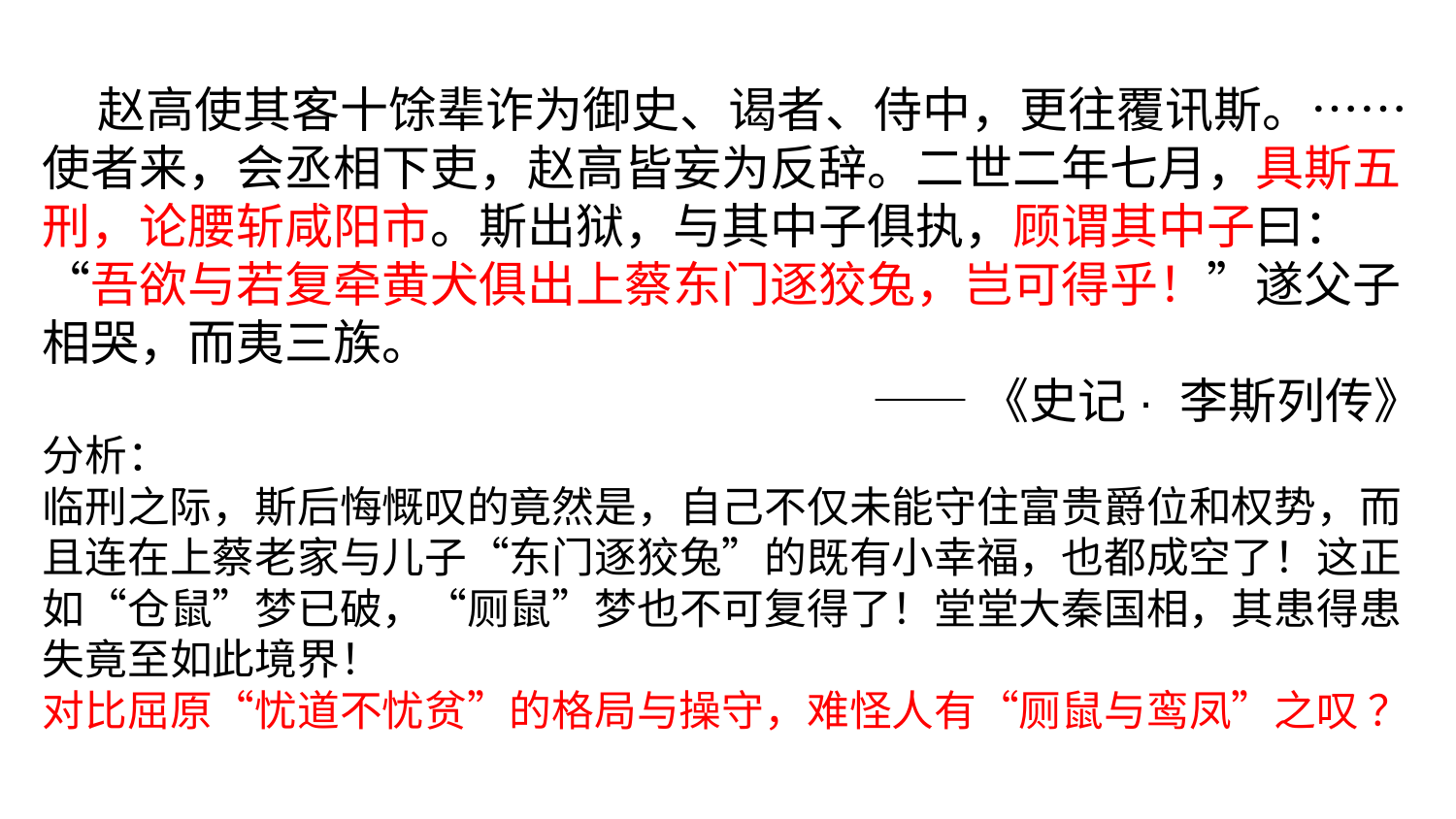

赵高使其客十馀辈诈为御史、谒者、侍中，更往覆讯斯。……使者来，会丞相下吏，赵高皆妄为反辞。二世二年七月，具斯五刑，论腰斩咸阳市。斯出狱，与其中子俱执，顾谓其中子曰：“吾欲与若复牵黄犬俱出上蔡东门逐狡兔，岂可得乎！”遂父子相哭，而夷三族。
——《史记· 李斯列传》
分析：
临刑之际，斯后悔慨叹的竟然是，自己不仅未能守住富贵爵位和权势，而且连在上蔡老家与儿子“东门逐狡兔”的既有小幸福，也都成空了！这正如“仓鼠”梦已破，“厕鼠”梦也不可复得了！堂堂大秦国相，其患得患失竟至如此境界！
对比屈原“忧道不忧贫”的格局与操守，难怪人有“厕鼠与鸾凤”之叹 ？